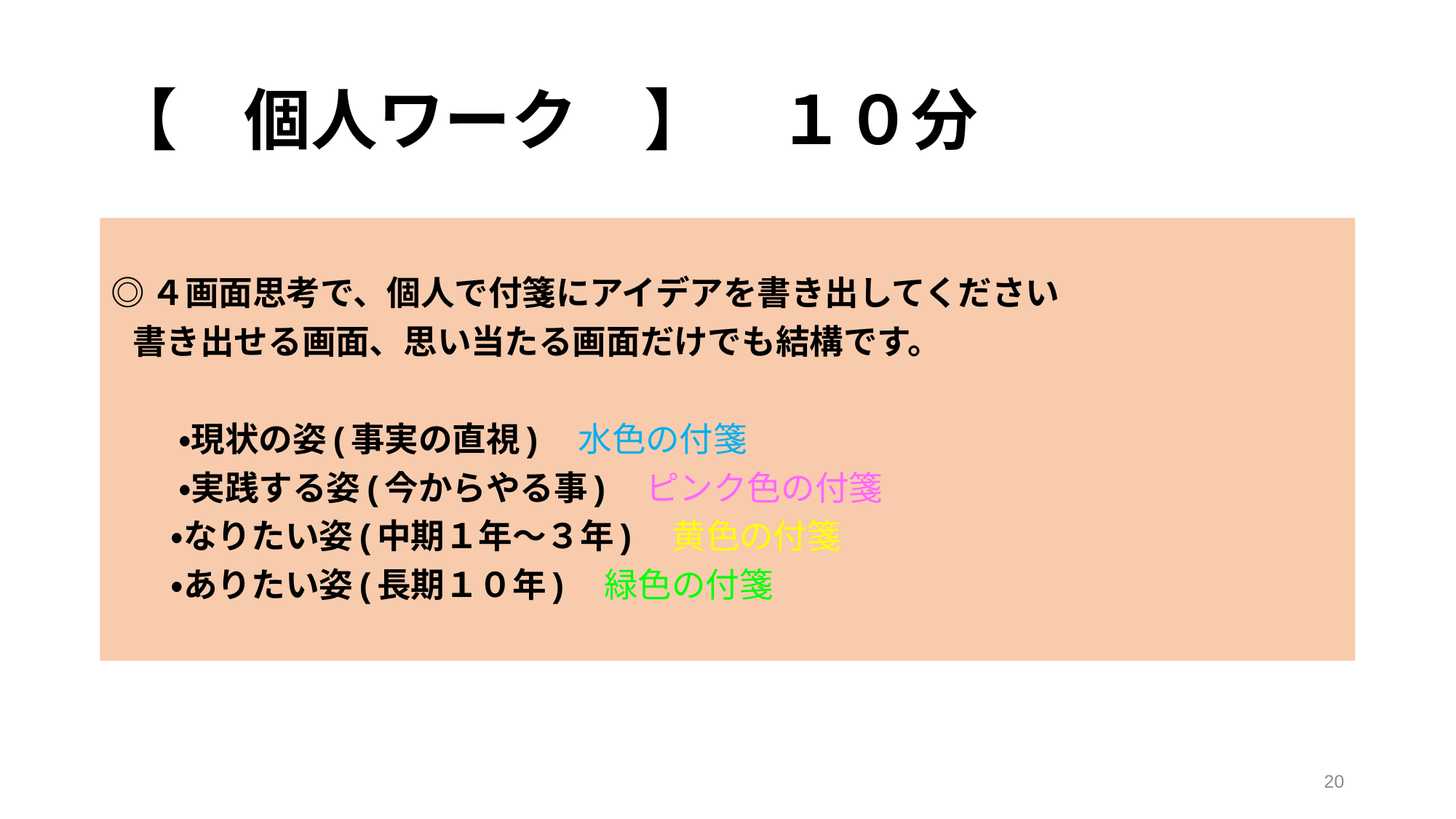

# 【　個人ワーク　】　１０分

◎４画面思考で、個人で付箋にアイデアを書き出してください
  書き出せる画面、思い当たる画面だけでも結構です。

　　・現状の姿(事実の直視)　水色の付箋
　　・実践する姿(今からやる事)　ピンク色の付箋
       ・なりたい姿(中期１年～３年)　黄色の付箋
       ・ありたい姿(長期１０年)　緑色の付箋

20